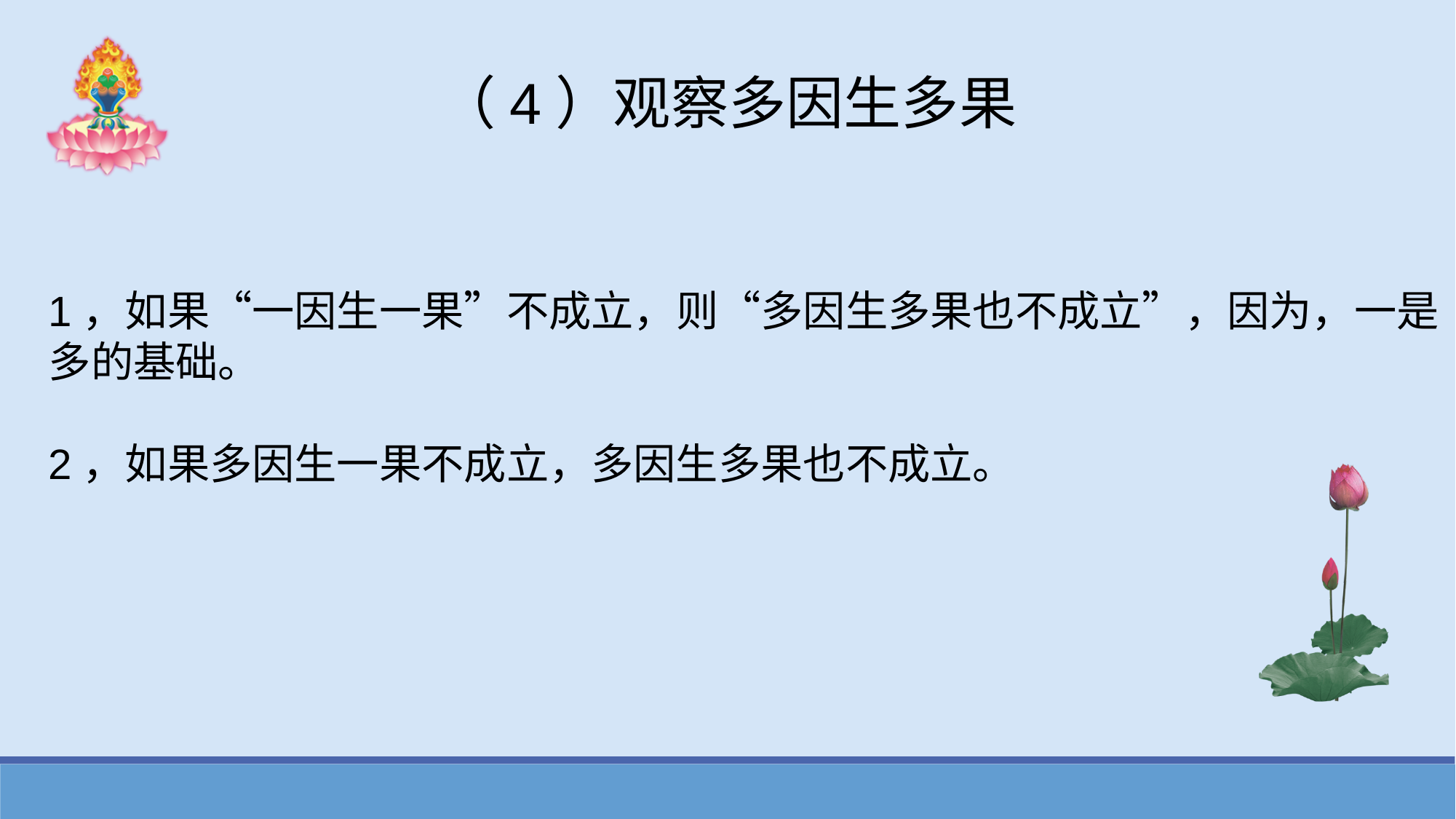

（4）观察多因生多果
1，如果“一因生一果”不成立，则“多因生多果也不成立”，因为，一是多的基础。

2，如果多因生一果不成立，多因生多果也不成立。